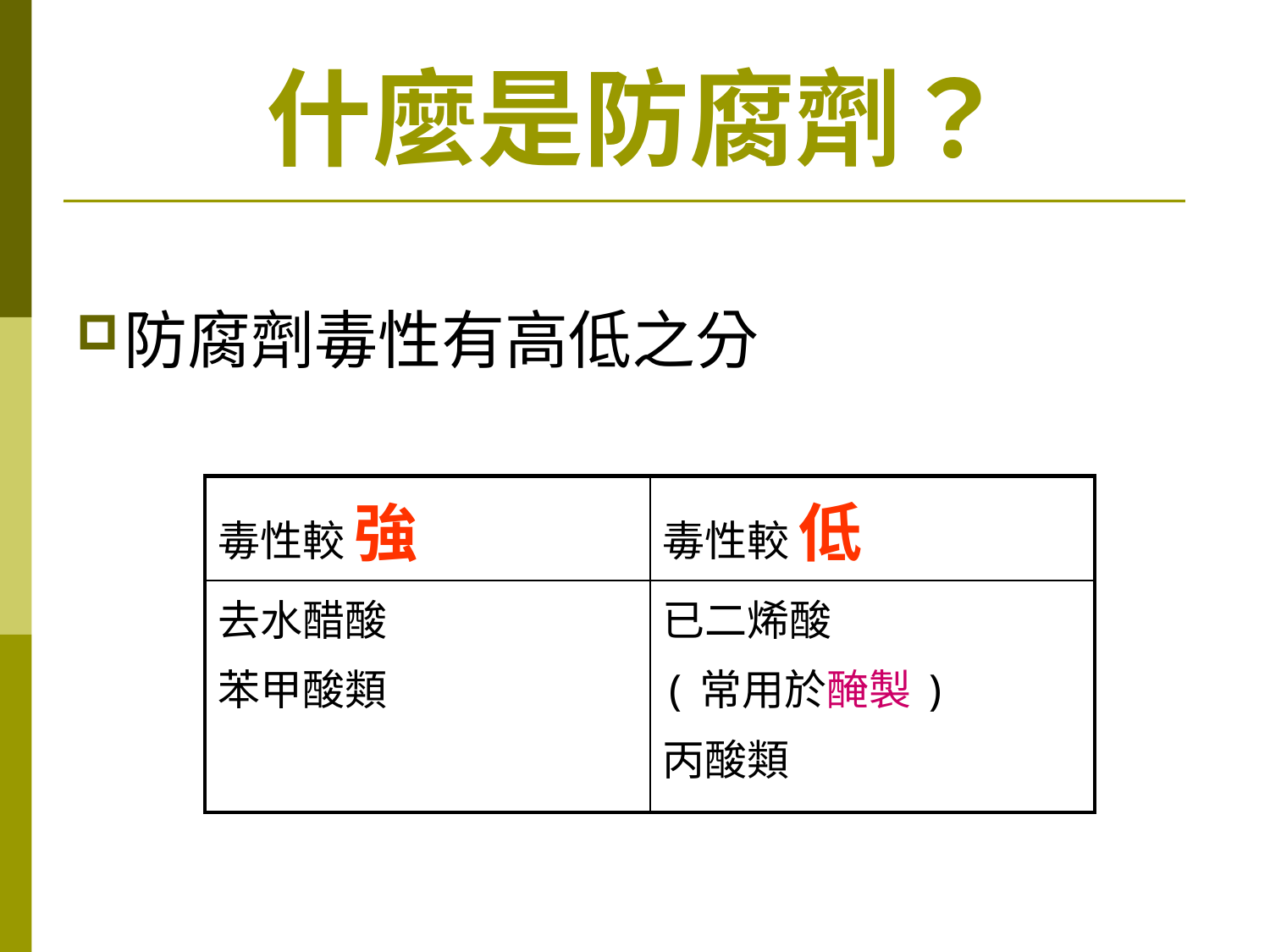

防腐劑毒性有高低之分
什麼是防腐劑？
| 毒性較 強 | 毒性較 低 |
| --- | --- |
| 去水醋酸 苯甲酸類 | 已二烯酸 (常用於醃製) 丙酸類 |